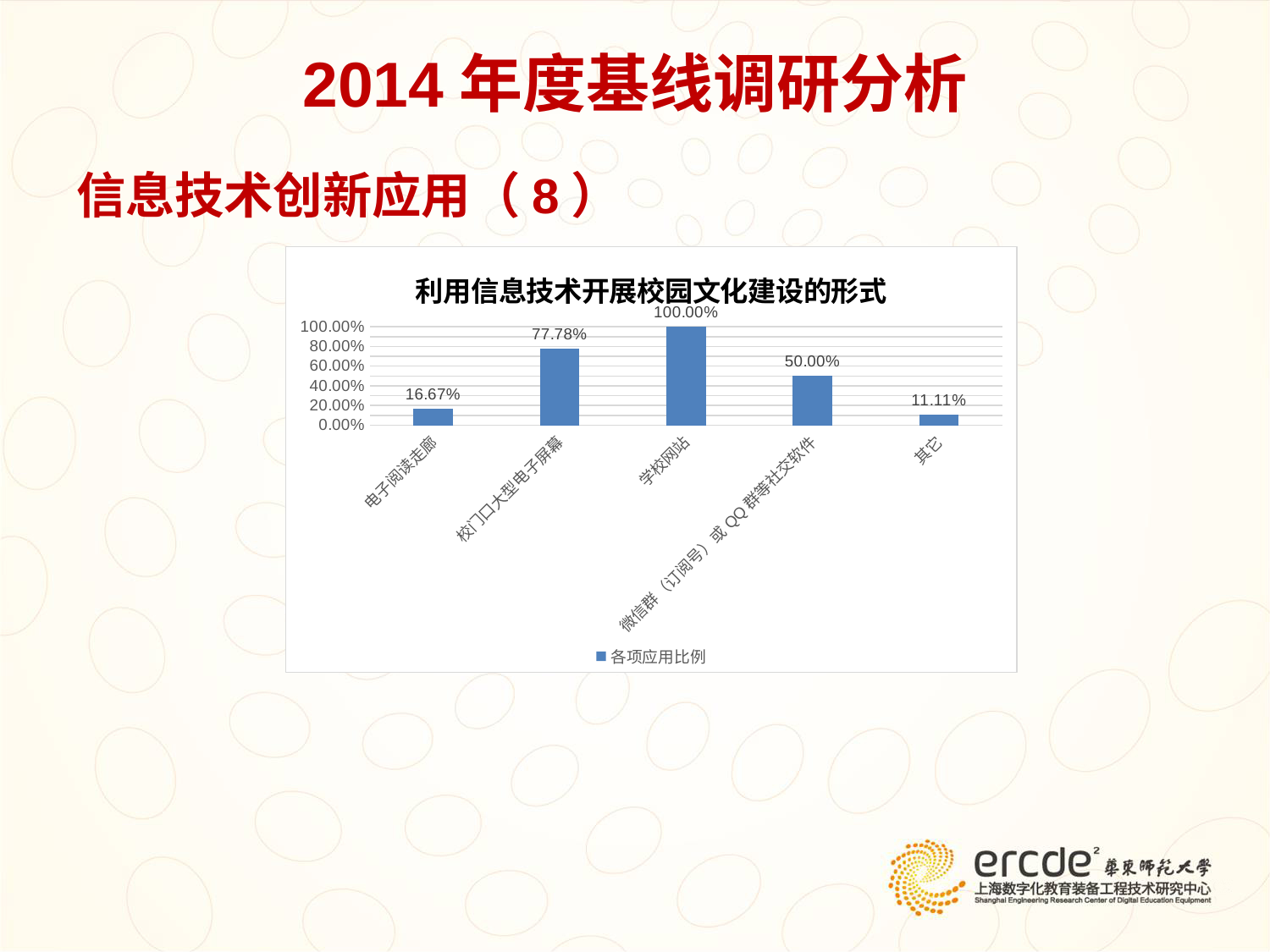

# 2014年度基线调研分析
信息技术创新应用（8）

### Chart: 利用信息技术开展校园文化建设的形式

| Category | 各项应用比例 |
|---|---|
| 电子阅读走廊 | 0.16666666666666663 |
| 校门口大型电子屏幕 | 0.7777777777777779 |
| 学校网站 | 1.0 |
| 微信群（订阅号）或QQ群等社交软件 | 0.5 |
| 其它 | 0.1111111111111111 |